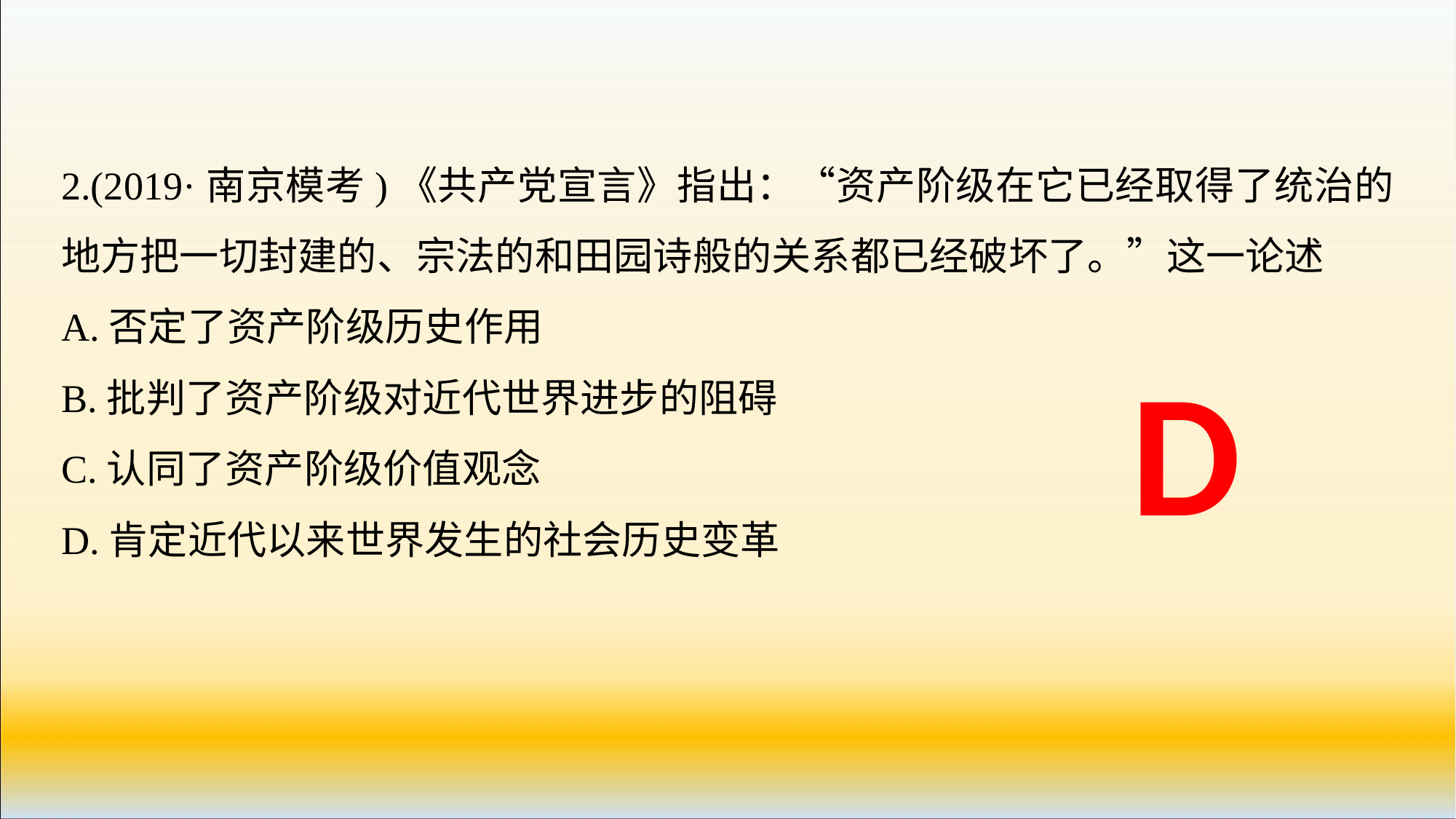

2.(2019·南京模考)《共产党宣言》指出：“资产阶级在它已经取得了统治的地方把一切封建的、宗法的和田园诗般的关系都已经破坏了。”这一论述
A.否定了资产阶级历史作用
B.批判了资产阶级对近代世界进步的阻碍
C.认同了资产阶级价值观念
D.肯定近代以来世界发生的社会历史变革
D